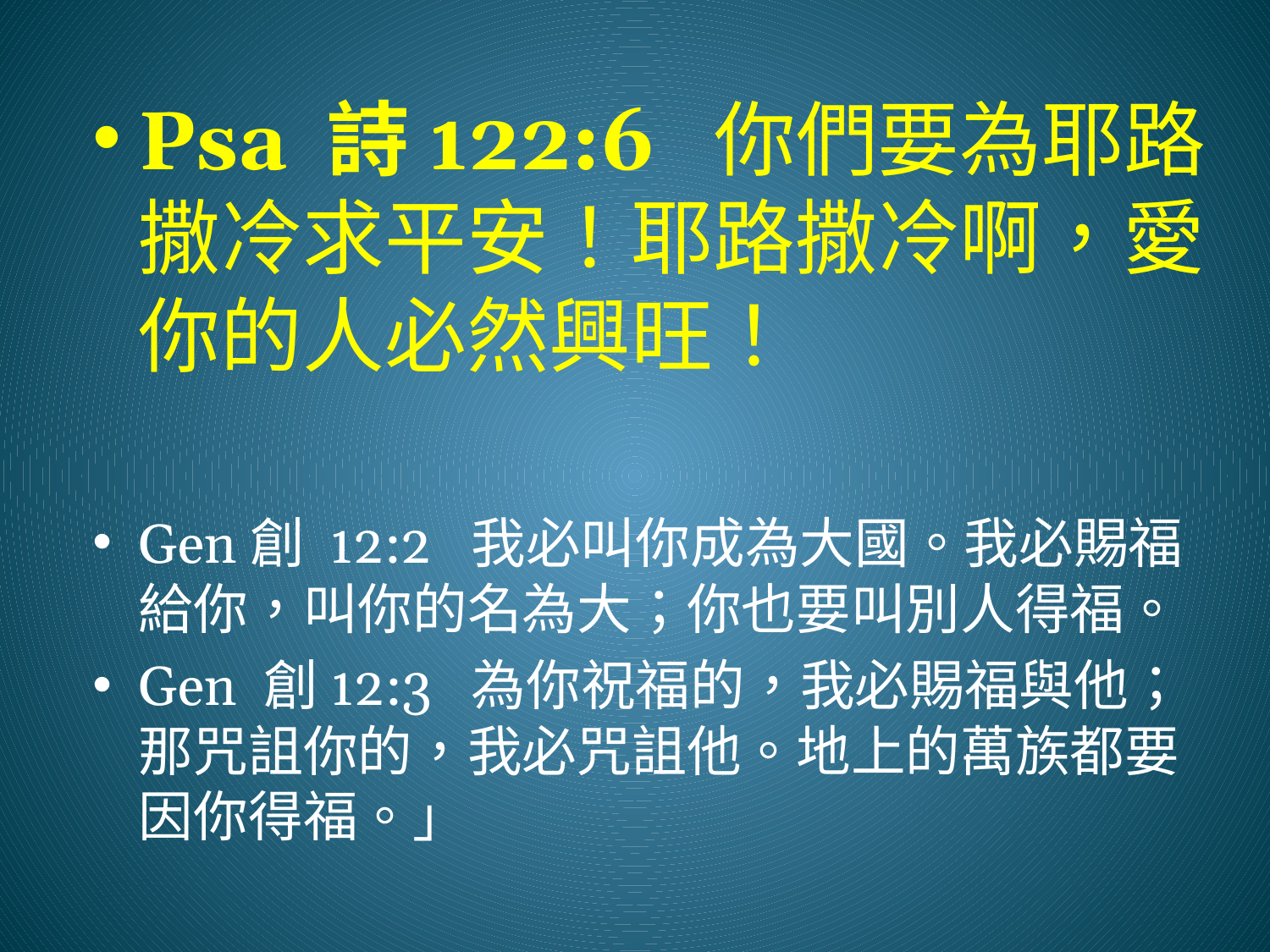

Psa 詩122:6  你們要為耶路撒冷求平安！耶路撒冷啊，愛你的人必然興旺！

Gen創 12:2  我必叫你成為大國。我必賜福給你，叫你的名為大；你也要叫別人得福。
Gen 創12:3  為你祝福的，我必賜福與他；那咒詛你的，我必咒詛他。地上的萬族都要因你得福。」